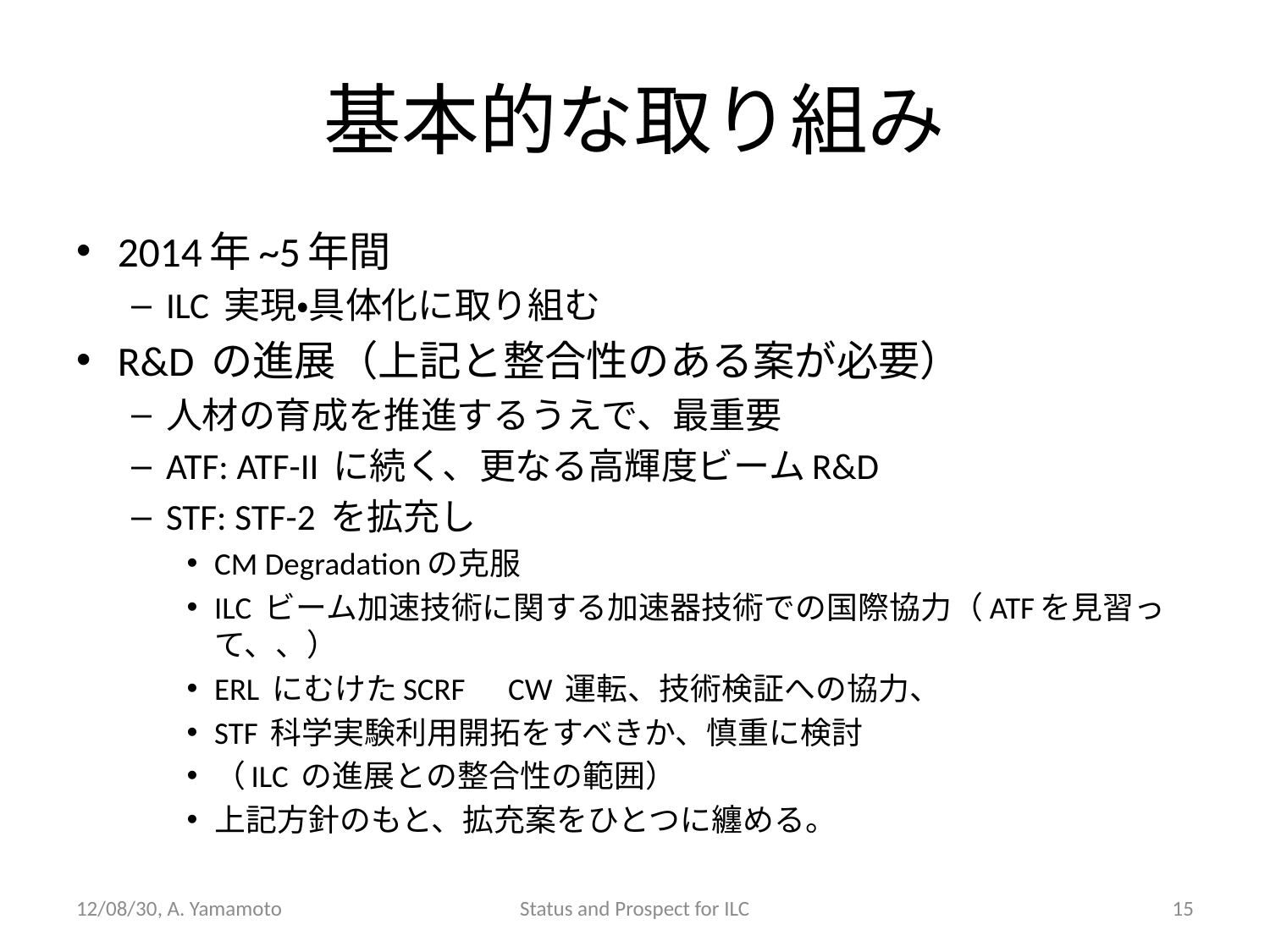

# 基本的な取り組み
2014年~5年間
ILC 実現・具体化に取り組む
R&D の進展（上記と整合性のある案が必要）
人材の育成を推進するうえで、最重要
ATF: ATF-II に続く、更なる高輝度ビームR&D
STF: STF-2 を拡充し
CM Degradationの克服
ILC ビーム加速技術に関する加速器技術での国際協力（ATFを見習って、、）
ERL にむけたSCRF　CW 運転、技術検証への協力、
STF 科学実験利用開拓をすべきか、慎重に検討
（ILC の進展との整合性の範囲）
上記方針のもと、拡充案をひとつに纏める。
12/08/30, A. Yamamoto
Status and Prospect for ILC
15